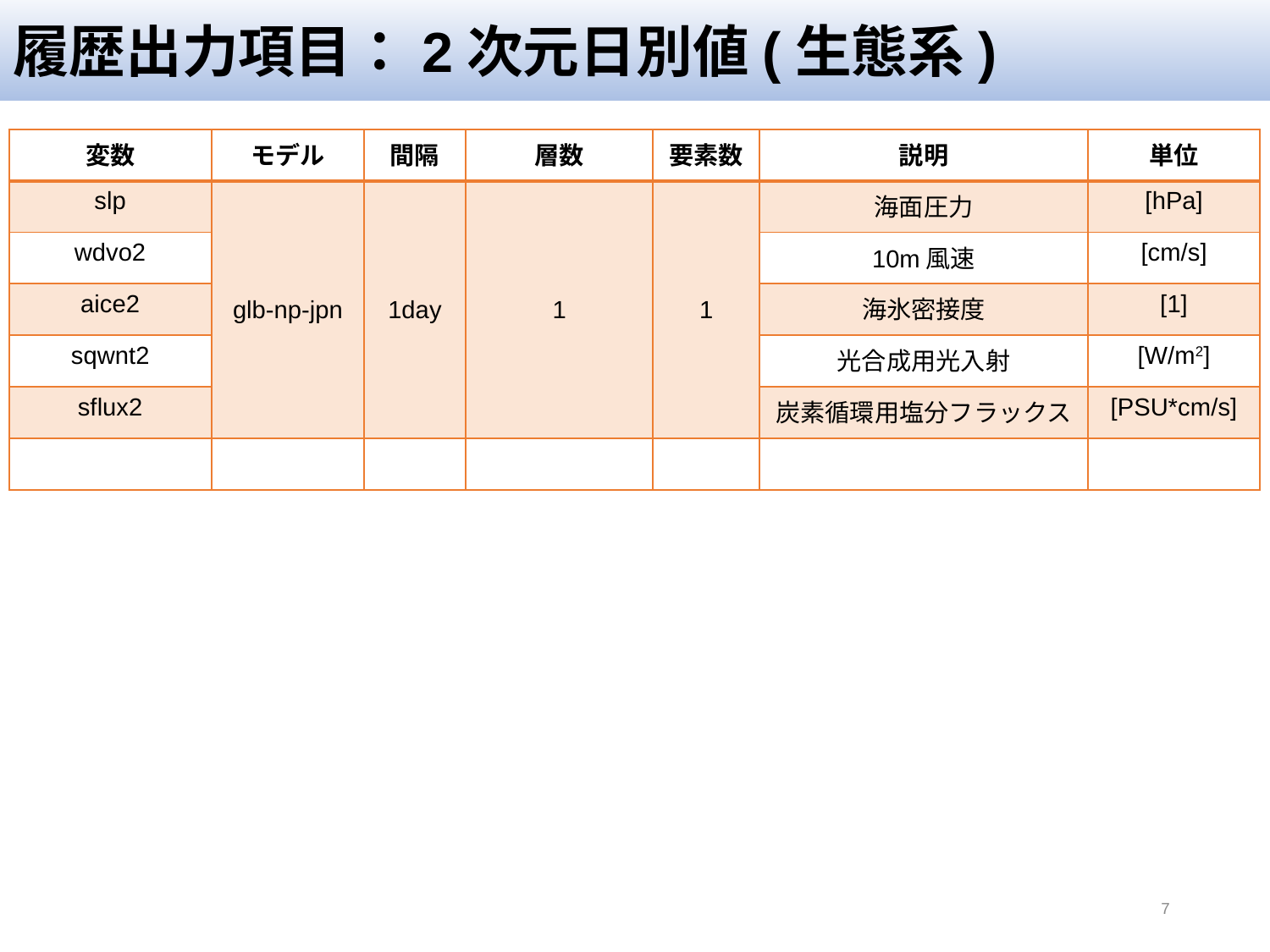

# 履歴出力項目：2次元日別値(生態系)
| 変数 | モデル | 間隔 | 層数 | 要素数 | 説明 | 単位 |
| --- | --- | --- | --- | --- | --- | --- |
| slp | glb-np-jpn | 1day | 1 | 1 | 海面圧力 | [hPa] |
| wdvo2 |  |  |  |  | 10m風速 | [cm/s] |
| aice2 |  |  |  |  | 海氷密接度 | [1] |
| sqwnt2 |  |  |  |  | 光合成用光入射 | [W/m2] |
| sflux2 |  |  |  |  | 炭素循環用塩分フラックス | [PSU\*cm/s] |
|  |  |  |  |  |  |  |
7